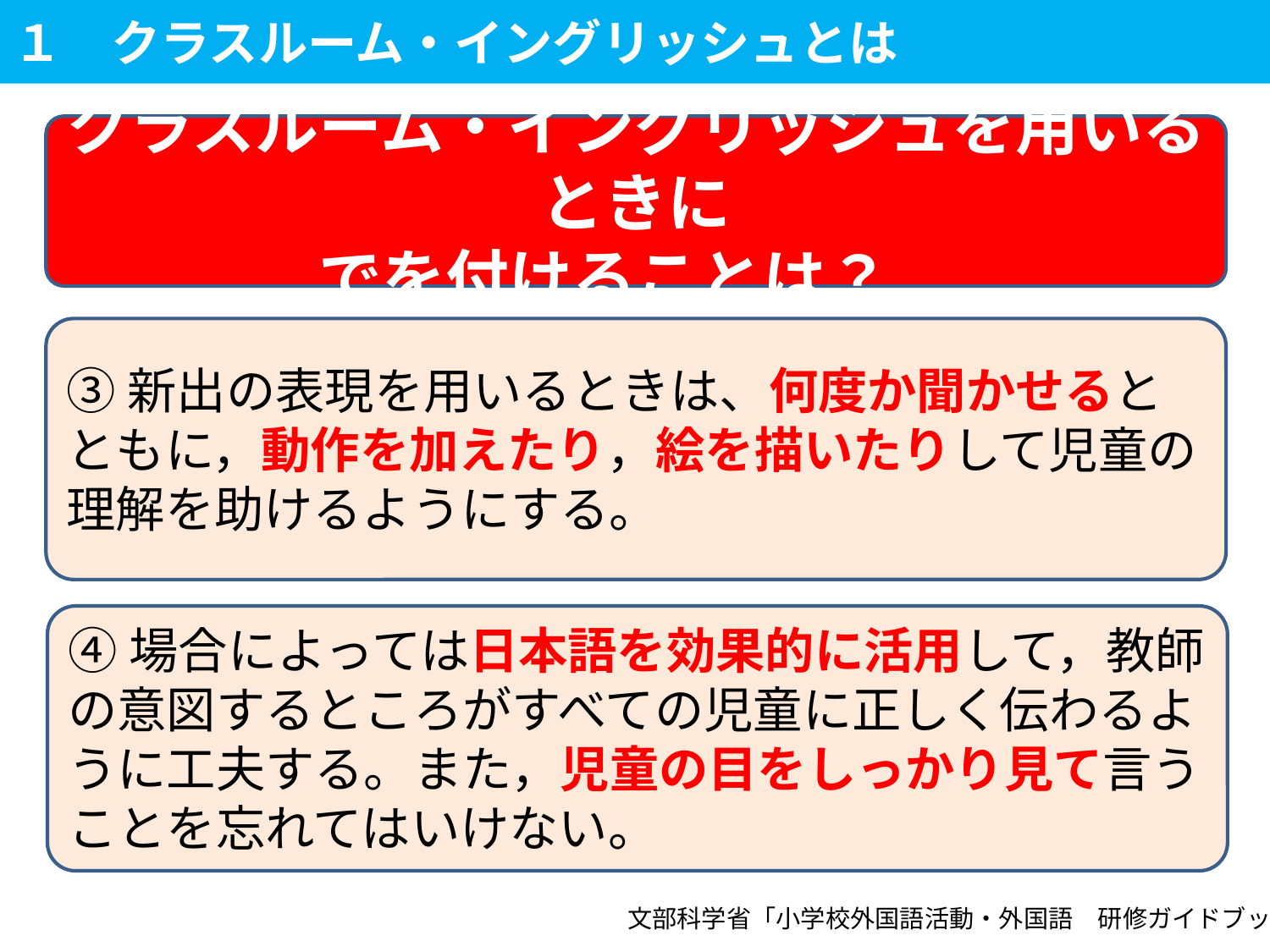

１　クラスルーム・イングリッシュとは
クラスルーム・イングリッシュを用いるときに
でを付けることは？
③新出の表現を用いるときは、何度か聞かせるとともに，動作を加えたり，絵を描いたりして児童の理解を助けるようにする。
④場合によっては日本語を効果的に活用して，教師の意図するところがすべての児童に正しく伝わるように工夫する。また，児童の目をしっかり見て言うことを忘れてはいけない。
文部科学省「小学校外国語活動・外国語　研修ガイドブック」